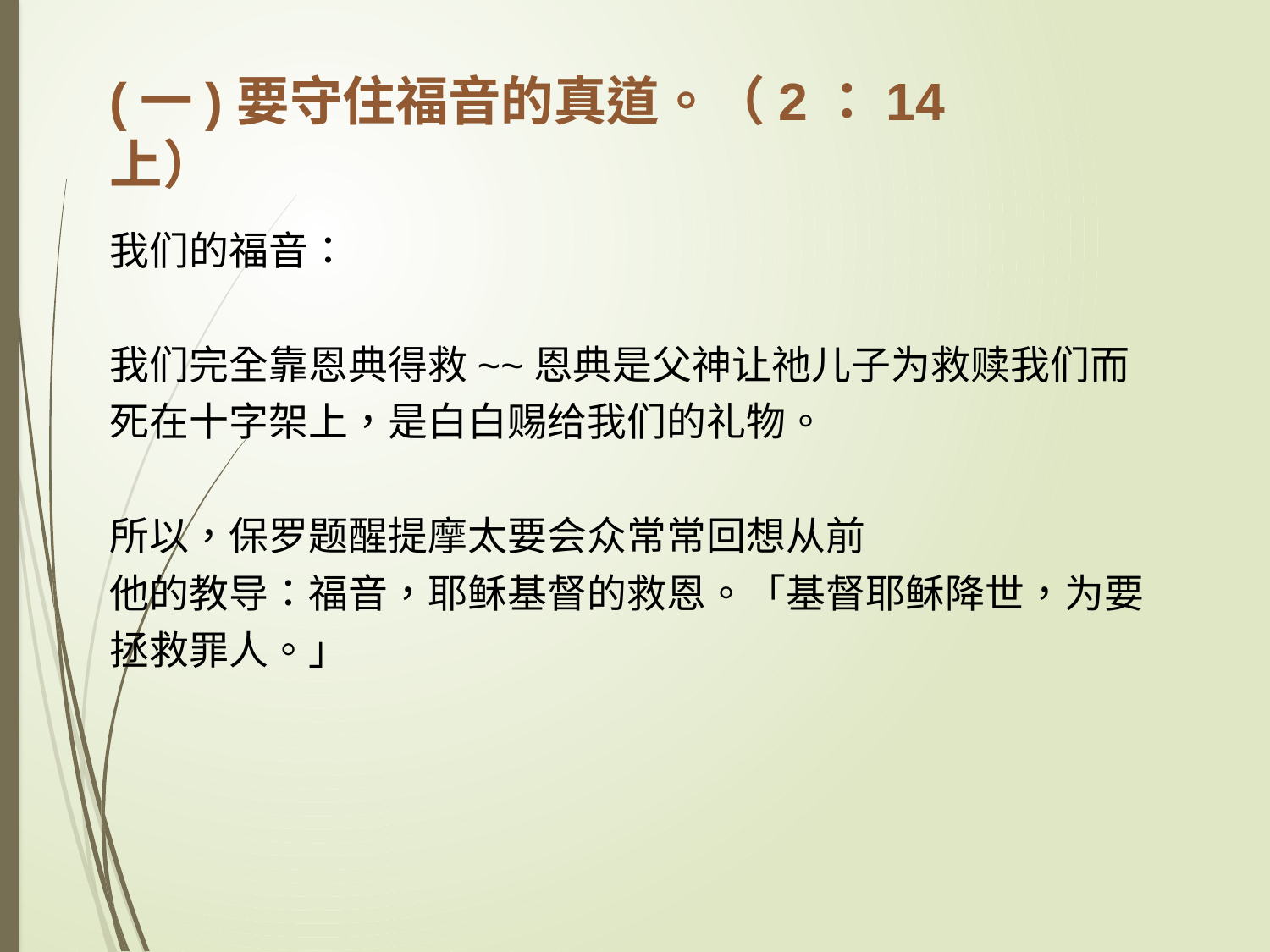

(一)	要守住福音的真道。（2：14上）
我们的福音：

我们完全靠恩典得救~~恩典是父神让祂儿子为救赎我们而死在十字架上，是白白赐给我们的礼物。

所以，保罗题醒提摩太要会众常常回想从前
他的教导：福音，耶稣基督的救恩。「基督耶稣降世，为要拯救罪人。」